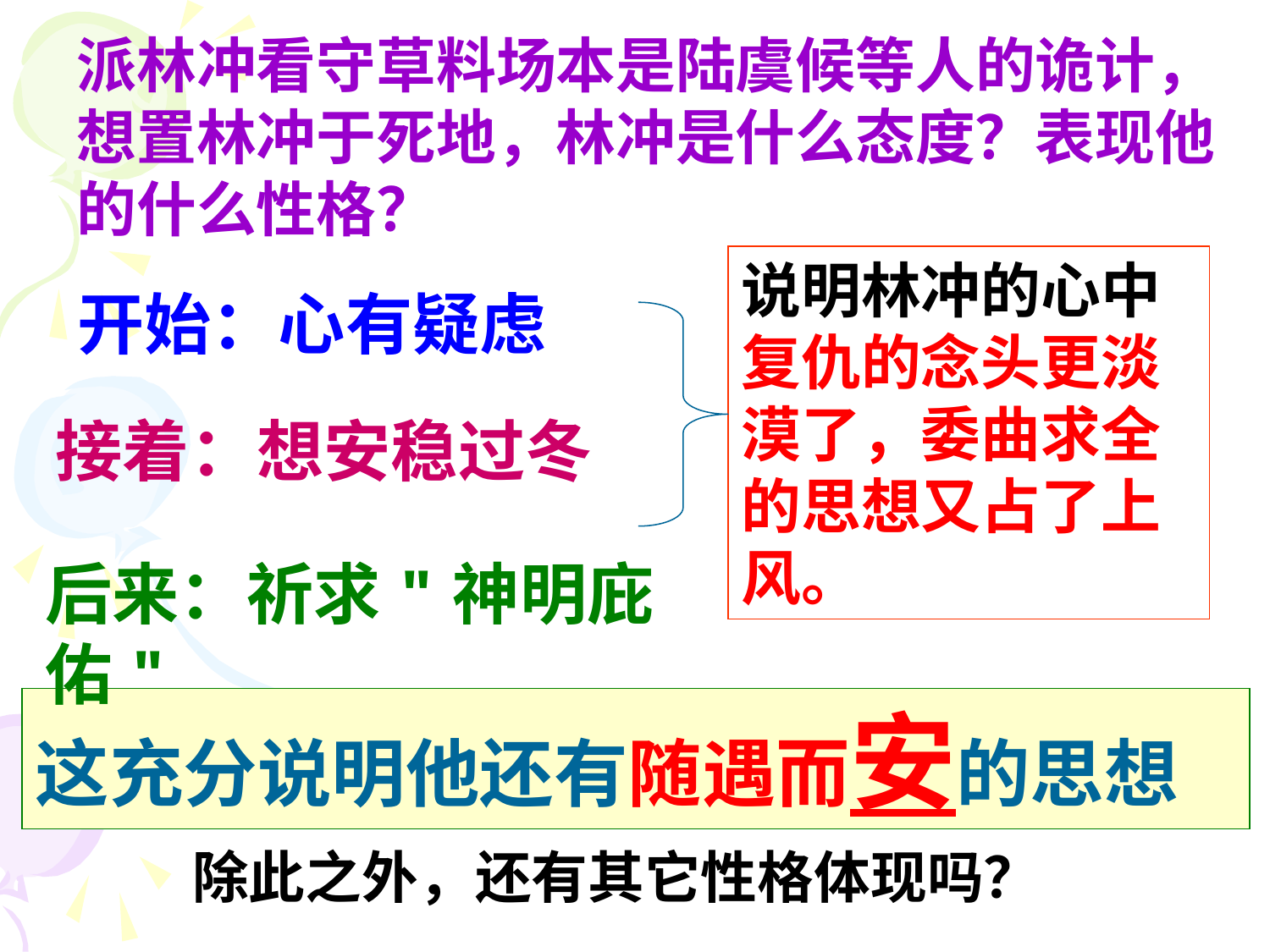

派林冲看守草料场本是陆虞候等人的诡计，想置林冲于死地，林冲是什么态度？表现他的什么性格？
说明林冲的心中复仇的念头更淡漠了，委曲求全的思想又占了上风。
开始：心有疑虑

接着：想安稳过冬
后来：祈求"神明庇佑"
这充分说明他还有随遇而安的思想
除此之外，还有其它性格体现吗？